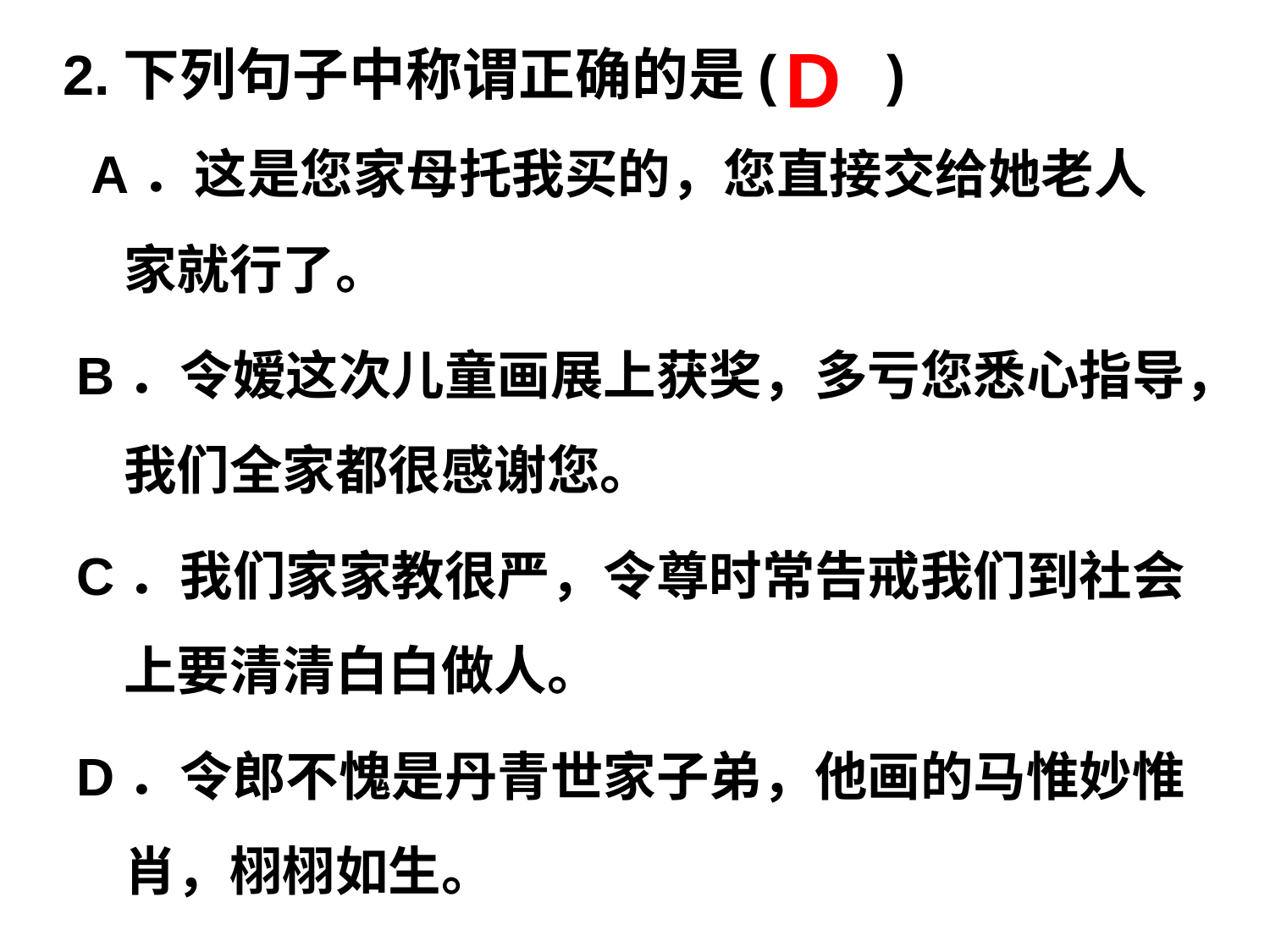

# 2.下列句子中称谓正确的是(       )
D
 A．这是您家母托我买的，您直接交给她老人家就行了。
B．令嫒这次儿童画展上获奖，多亏您悉心指导，我们全家都很感谢您。
C．我们家家教很严，令尊时常告戒我们到社会上要清清白白做人。
D．令郎不愧是丹青世家子弟，他画的马惟妙惟肖，栩栩如生。